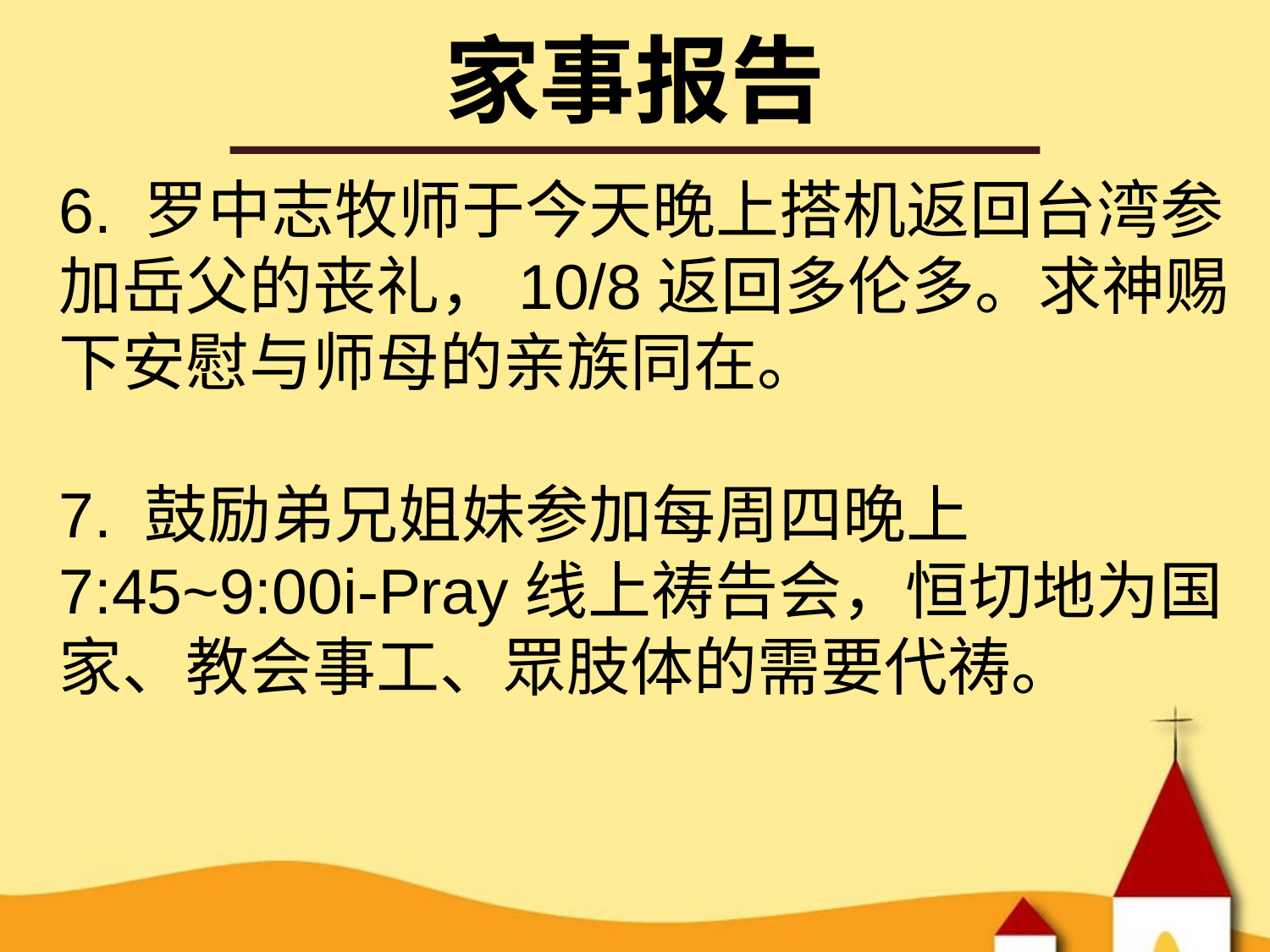

# 家事报告

6. 罗中志牧师于今天晚上搭机返回台湾参加岳父的丧礼，10/8返回多伦多。求神赐下安慰与师母的亲族同在。

7. 鼓励弟兄姐妹参加每周四晚上7:45~9:00i-Pray线上祷告会，恒切地为国家、教会事工、眾肢体的需要代祷。